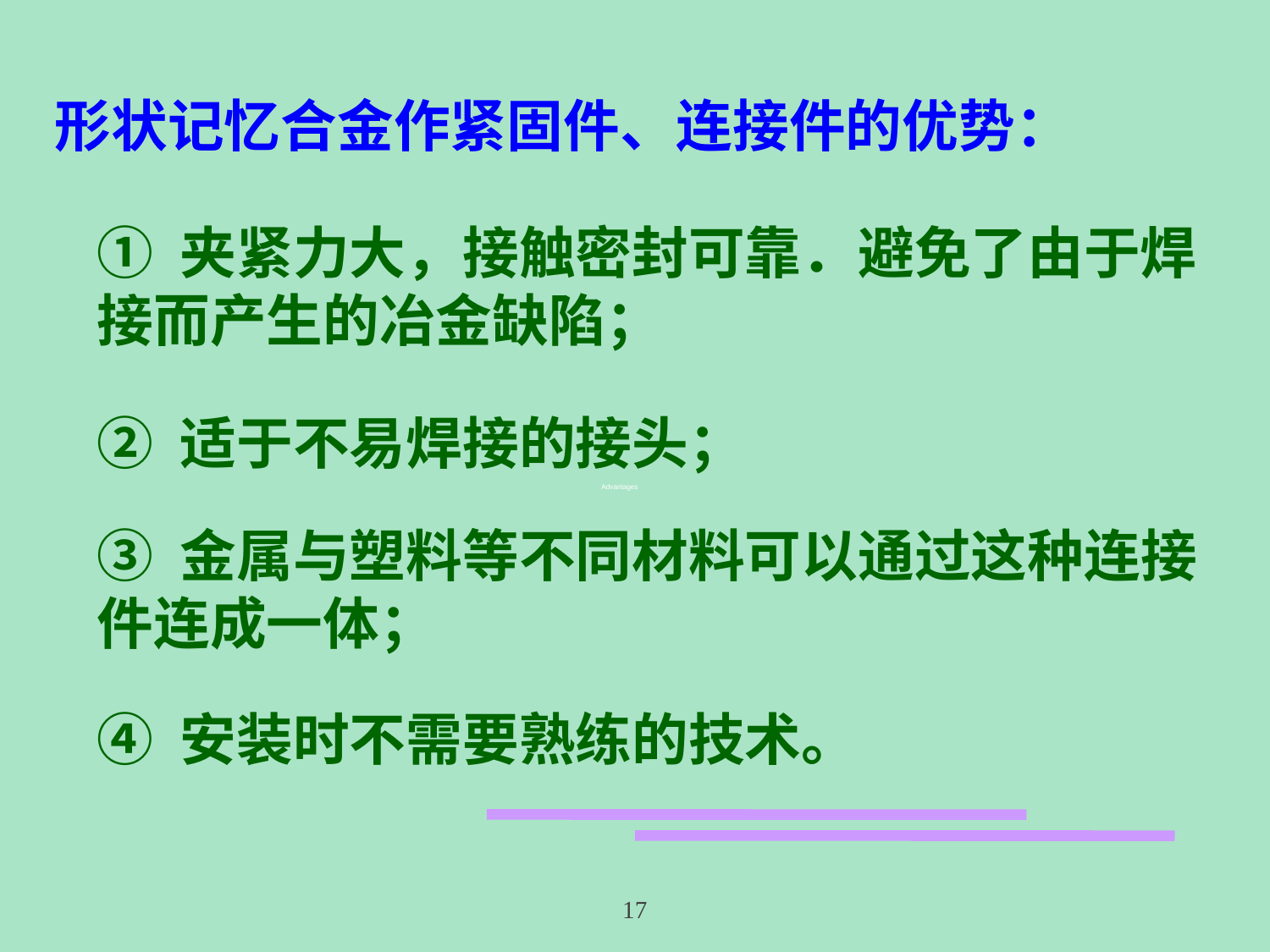

形状记忆合金作紧固件、连接件的优势：
① 夹紧力大，接触密封可靠．避免了由于焊接而产生的冶金缺陷；
② 适于不易焊接的接头；
Advantages
③ 金属与塑料等不同材料可以通过这种连接件连成一体；
④ 安装时不需要熟练的技术。

17